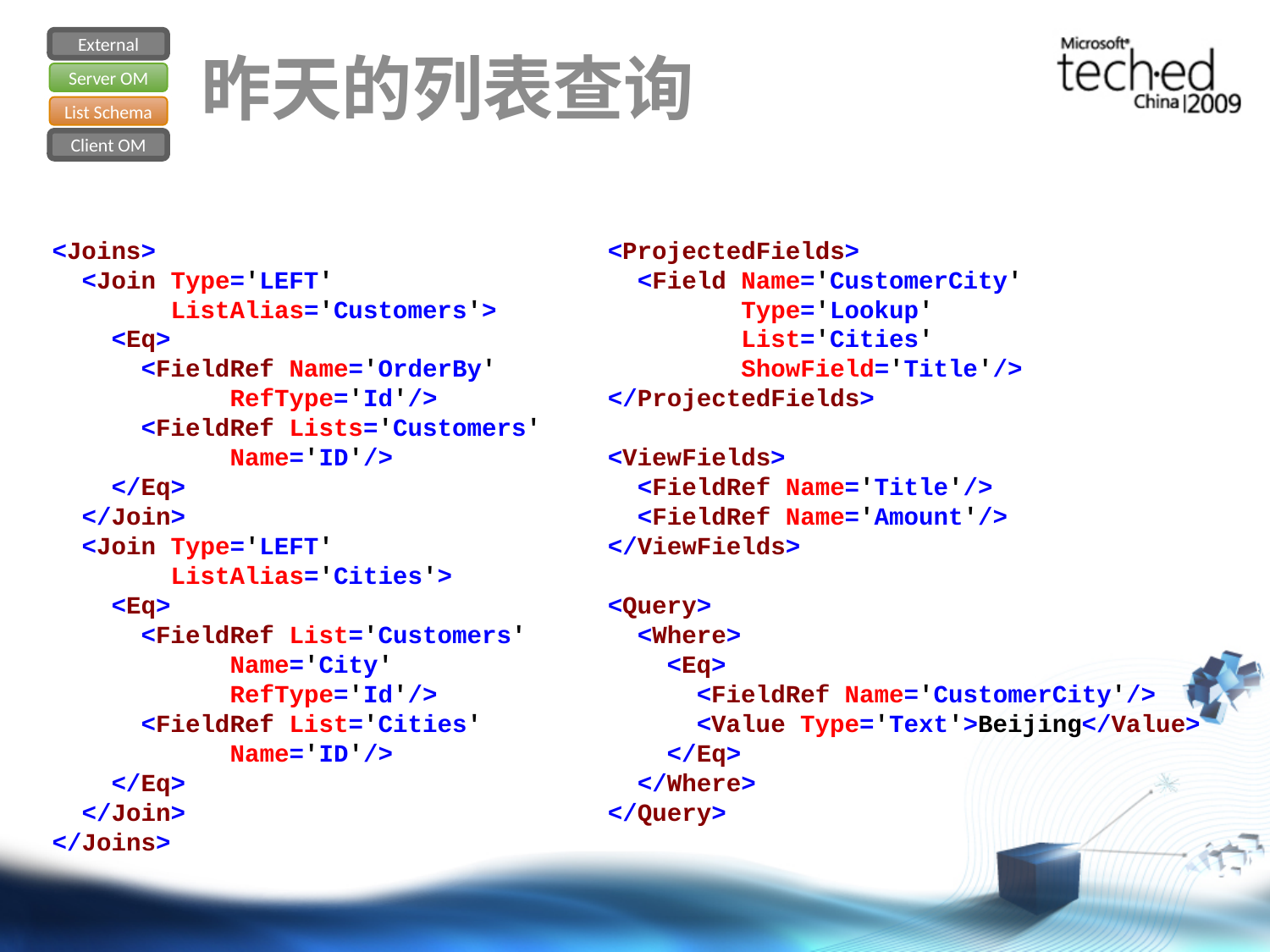

External
Server OM
List Schema
Client OM
# 昨天的列表查询
<Joins>
  <Join Type='LEFT'
        ListAlias='Customers'>
    <Eq>
      <FieldRef Name='OrderBy'
            RefType='Id'/>
      <FieldRef Lists='Customers'
            Name='ID'/>
    </Eq>
  </Join>
  <Join Type='LEFT'
        ListAlias='Cities'>
    <Eq>
      <FieldRef List='Customers'
            Name='City'
            RefType='Id'/>
      <FieldRef List='Cities'
            Name='ID'/>
    </Eq>
  </Join>
</Joins>
<ProjectedFields>
  <Field Name='CustomerCity'
         Type='Lookup'
         List='Cities'
         ShowField='Title'/>
</ProjectedFields>

<ViewFields>
  <FieldRef Name='Title'/>
  <FieldRef Name='Amount'/>
</ViewFields>

<Query>
  <Where>
    <Eq>
      <FieldRef Name='CustomerCity'/>
      <Value Type='Text'>Beijing</Value>
    </Eq>
  </Where>
</Query>